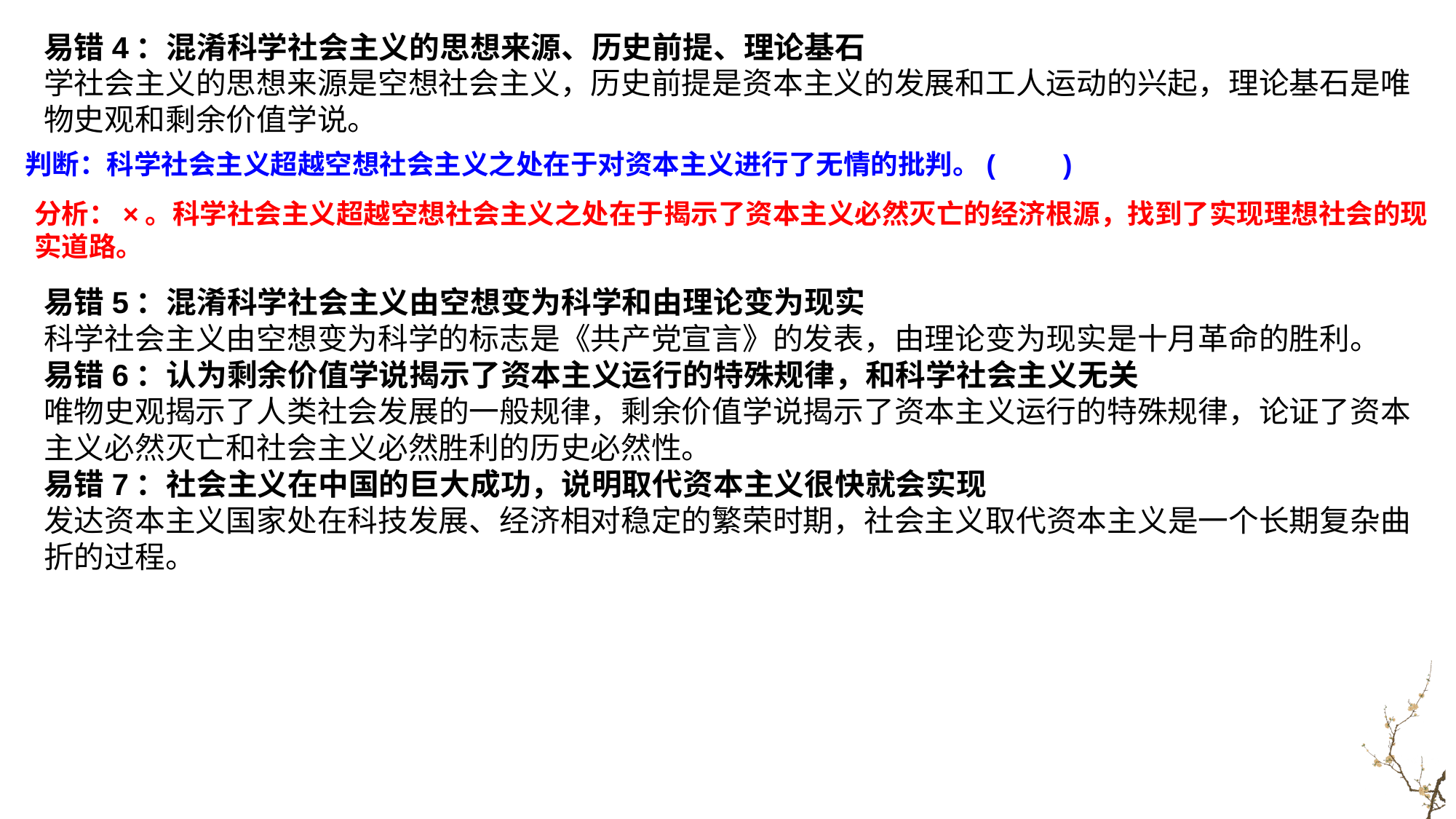

易错4：混淆科学社会主义的思想来源、历史前提、理论基石
学社会主义的思想来源是空想社会主义，历史前提是资本主义的发展和工人运动的兴起，理论基石是唯物史观和剩余价值学说。

易错5：混淆科学社会主义由空想变为科学和由理论变为现实
科学社会主义由空想变为科学的标志是《共产党宣言》的发表，由理论变为现实是十月革命的胜利。
易错6：认为剩余价值学说揭示了资本主义运行的特殊规律，和科学社会主义无关
唯物史观揭示了人类社会发展的一般规律，剩余价值学说揭示了资本主义运行的特殊规律，论证了资本主义必然灭亡和社会主义必然胜利的历史必然性。
易错7：社会主义在中国的巨大成功，说明取代资本主义很快就会实现
发达资本主义国家处在科技发展、经济相对稳定的繁荣时期，社会主义取代资本主义是一个长期复杂曲折的过程。
判断：科学社会主义超越空想社会主义之处在于对资本主义进行了无情的批判。(　　)

分析：×。科学社会主义超越空想社会主义之处在于揭示了资本主义必然灭亡的经济根源，找到了实现理想社会的现实道路。